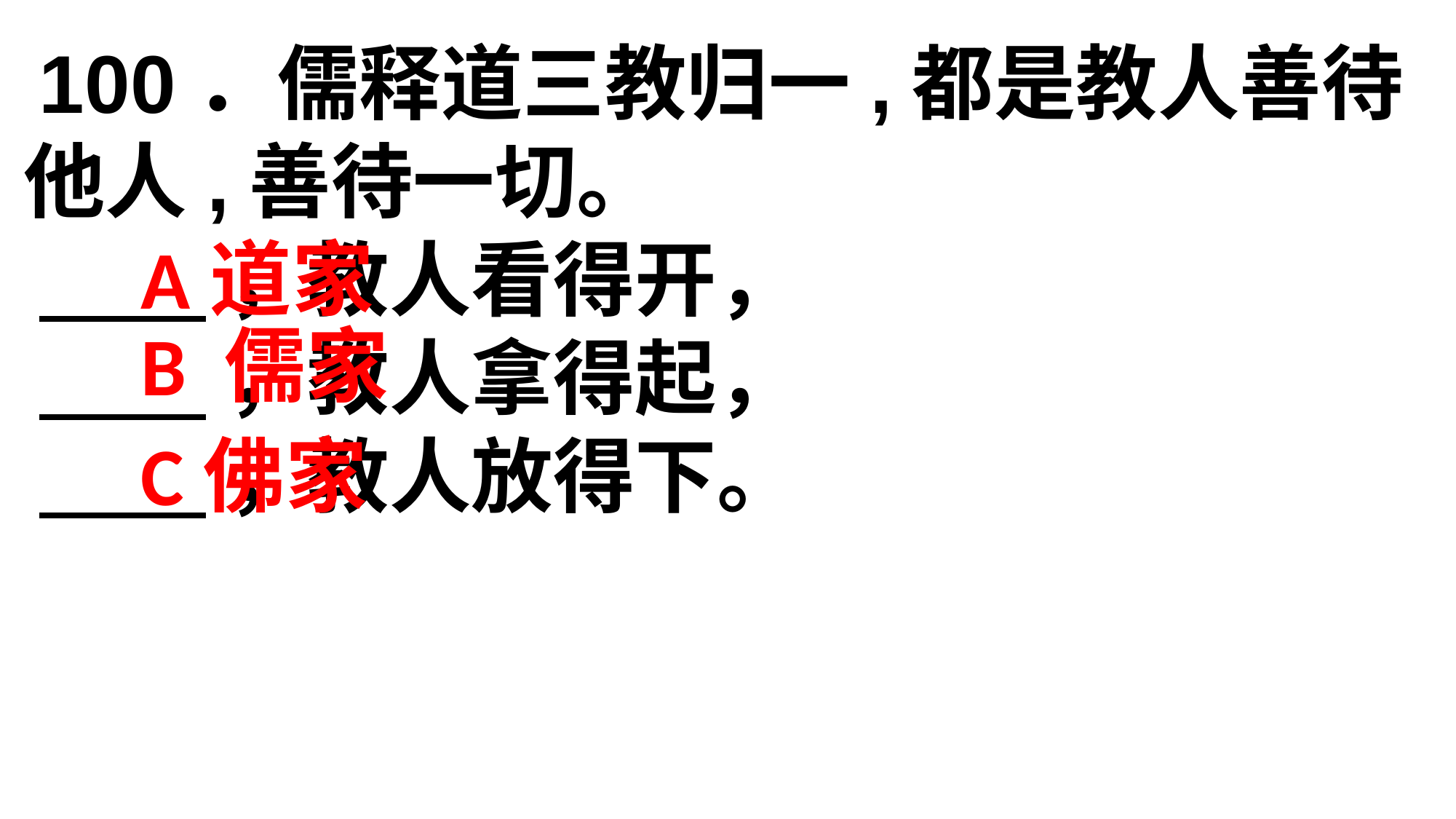

100．儒释道三教归一,都是教人善待他人,善待一切。
         ，教人看得开，
         ，教人拿得起，
         ，教人放得下。
A道家
B 儒家
C佛家